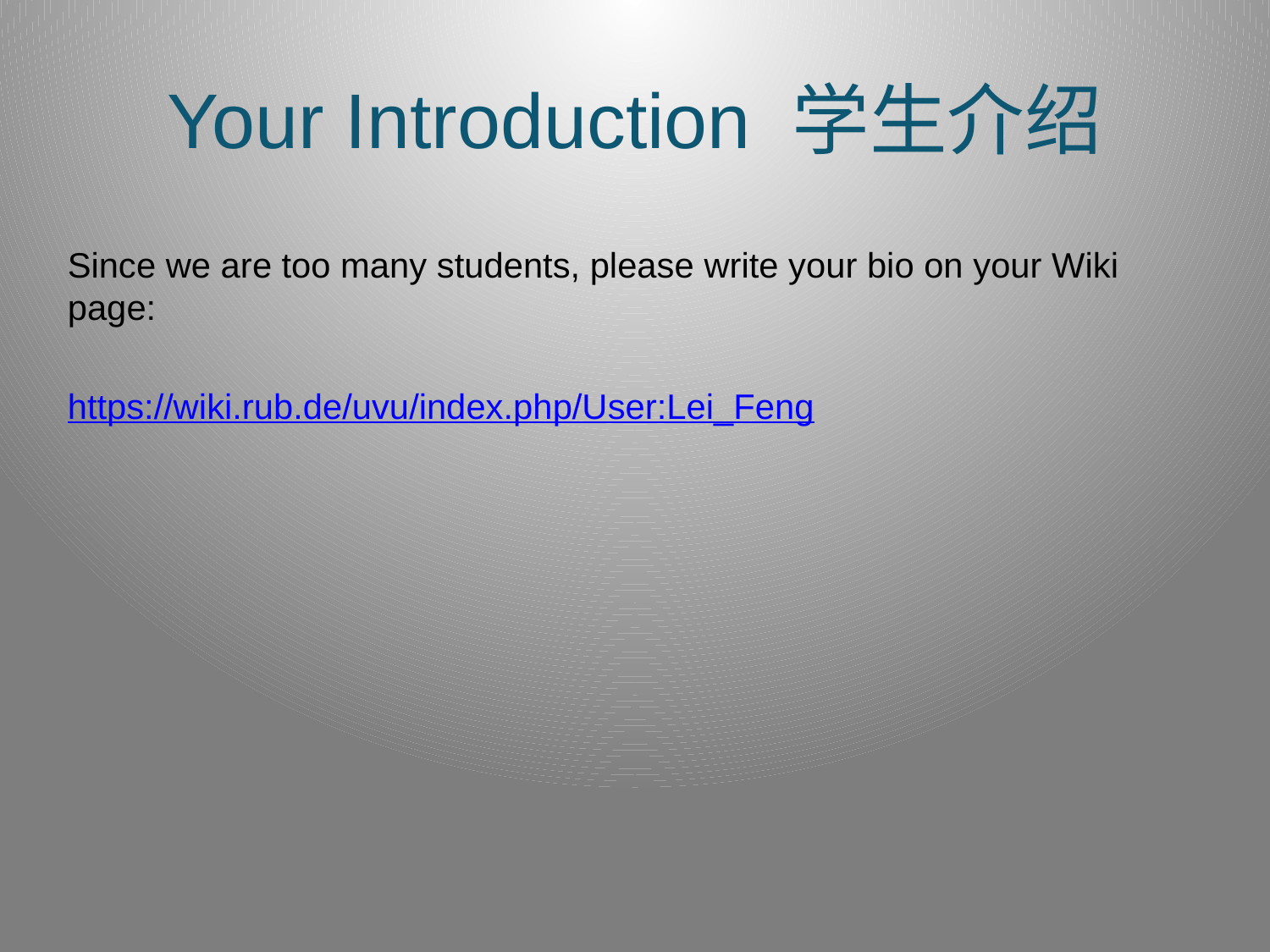

# Your Introduction 学生介绍
Since we are too many students, please write your bio on your Wiki page:

https://wiki.rub.de/uvu/index.php/User:Lei_Feng